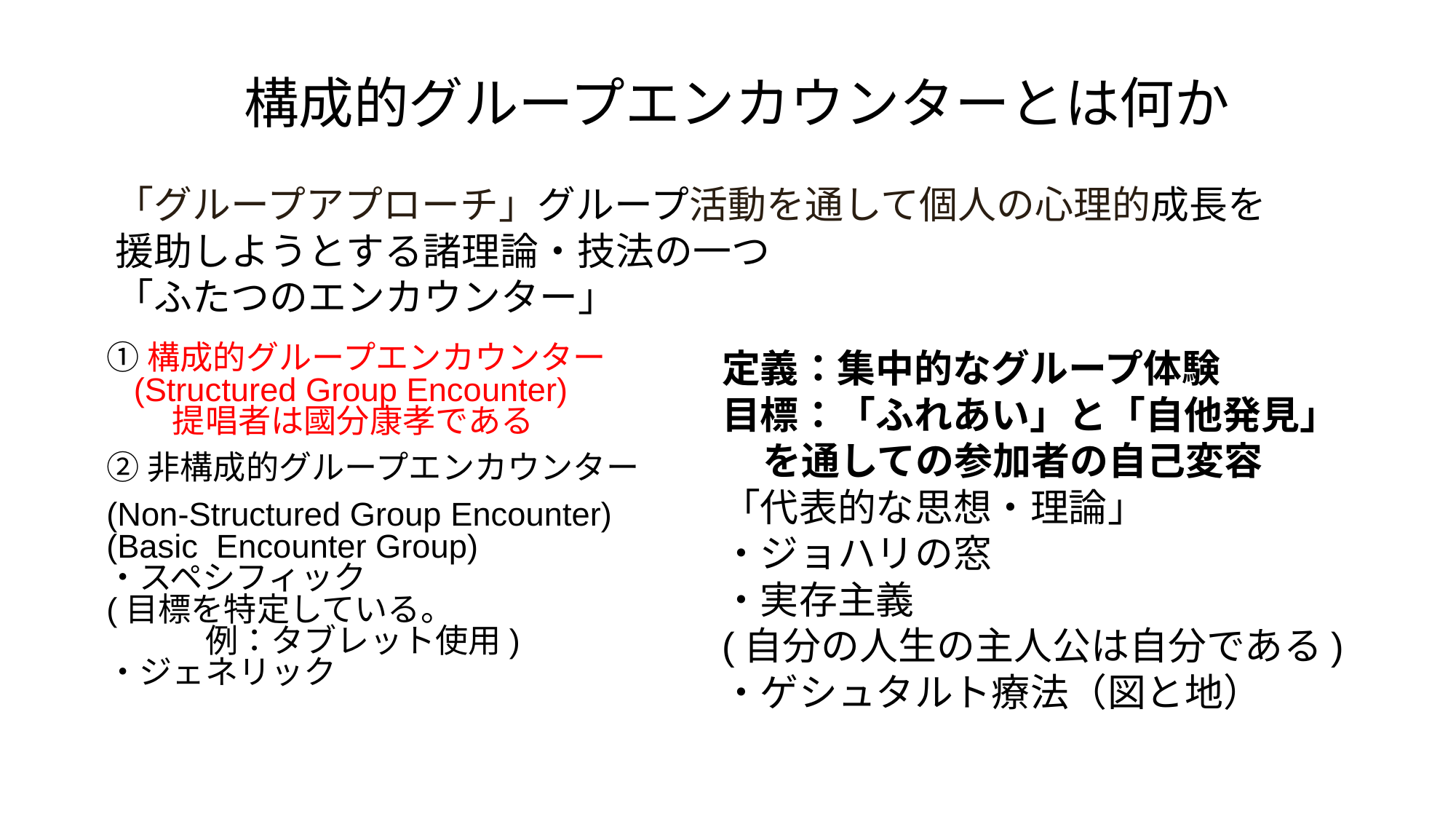

# 構成的グループエンカウンターとは何か
「グループアプローチ」グループ活動を通して個人の心理的成長を援助しようとする諸理論・技法の一つ
「ふたつのエンカウンター」
①構成的グループエンカウンター
	(Structured Group Encounter)
　　提唱者は國分康孝である
②非構成的グループエンカウンター
(Non-Structured Group Encounter)
(Basic  Encounter Group)
・スペシフィック
(目標を特定している。
　　　例：タブレット使用)
・ジェネリック

定義：集中的なグループ体験
目標：「ふれあい」と「自他発見」を通しての参加者の自己変容
「代表的な思想・理論」
・ジョハリの窓
・実存主義
(自分の人生の主人公は自分である)
・ゲシュタルト療法（図と地）